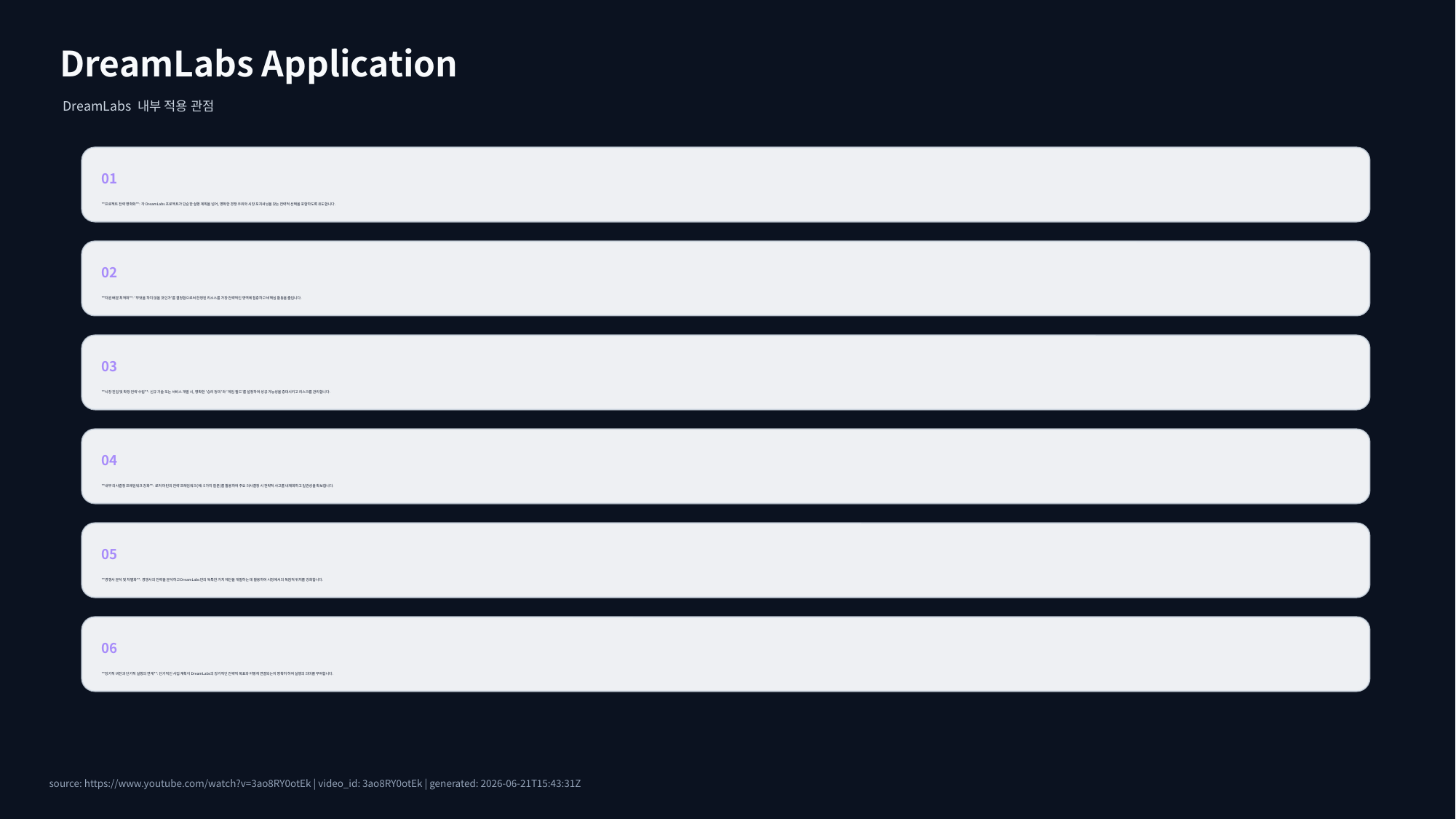

DreamLabs Application
DreamLabs 내부 적용 관점

01
**프로젝트 전략 명확화**: 각 DreamLabs 프로젝트가 단순한 실행 계획을 넘어, 명확한 경쟁 우위와 시장 포지셔닝을 갖는 전략적 선택을 포함하도록 유도합니다.

02
**자원 배분 최적화**: '무엇을 하지 않을 것인가'를 결정함으로써 한정된 리소스를 가장 전략적인 영역에 집중하고 비핵심 활동을 줄입니다.

03
**시장 진입 및 확장 전략 수립**: 신규 기술 또는 서비스 개발 시, 명확한 '승리 정의'와 '게임 필드'를 설정하여 성공 가능성을 증대시키고 리스크를 관리합니다.

04
**내부 의사결정 프레임워크 강화**: 로저 마틴의 전략 프레임워크(예: 5가지 질문)를 활용하여 주요 의사결정 시 전략적 사고를 내재화하고 일관성을 확보합니다.

05
**경쟁사 분석 및 차별화**: 경쟁사의 전략을 분석하고 DreamLabs만의 독특한 가치 제안을 개발하는 데 활용하여 시장에서의 독점적 위치를 강화합니다.

06
**장기적 비전과 단기적 실행의 연계**: 단기적인 사업 계획이 DreamLabs의 장기적인 전략적 목표와 어떻게 연결되는지 명확히 하여 실행의 의미를 부여합니다.
source: https://www.youtube.com/watch?v=3ao8RY0otEk | video_id: 3ao8RY0otEk | generated: 2026-06-21T15:43:31Z